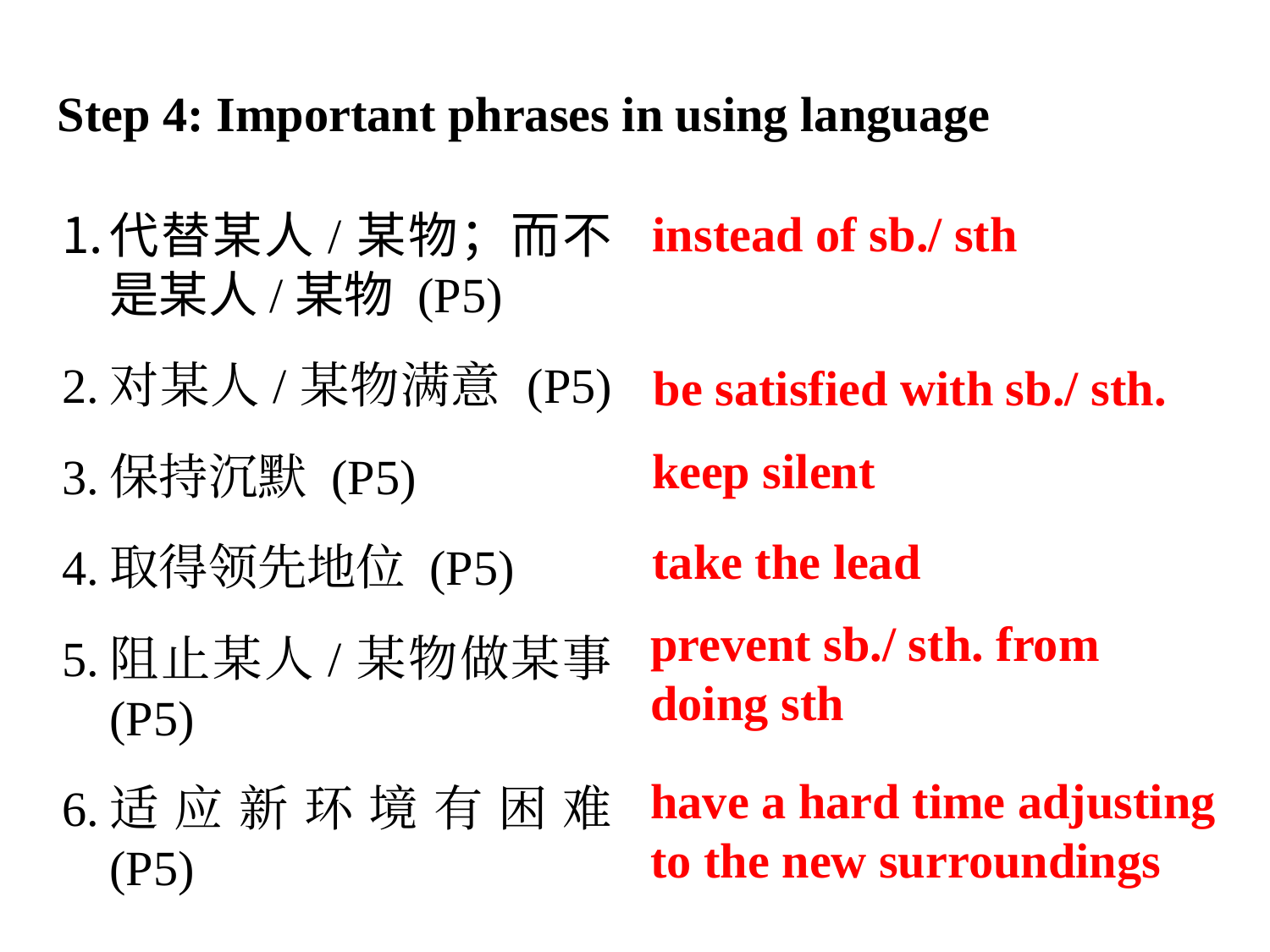

Step 4: Important phrases in using language
instead of sb./ sth
代替某人/某物；而不是某人/某物 (P5)
对某人/某物满意 (P5)
保持沉默 (P5)
取得领先地位 (P5)
阻止某人/某物做某事 (P5)
适应新环境有困难 (P5)
be satisfied with sb./ sth.
keep silent
take the lead
prevent sb./ sth. from doing sth
have a hard time adjusting to the new surroundings